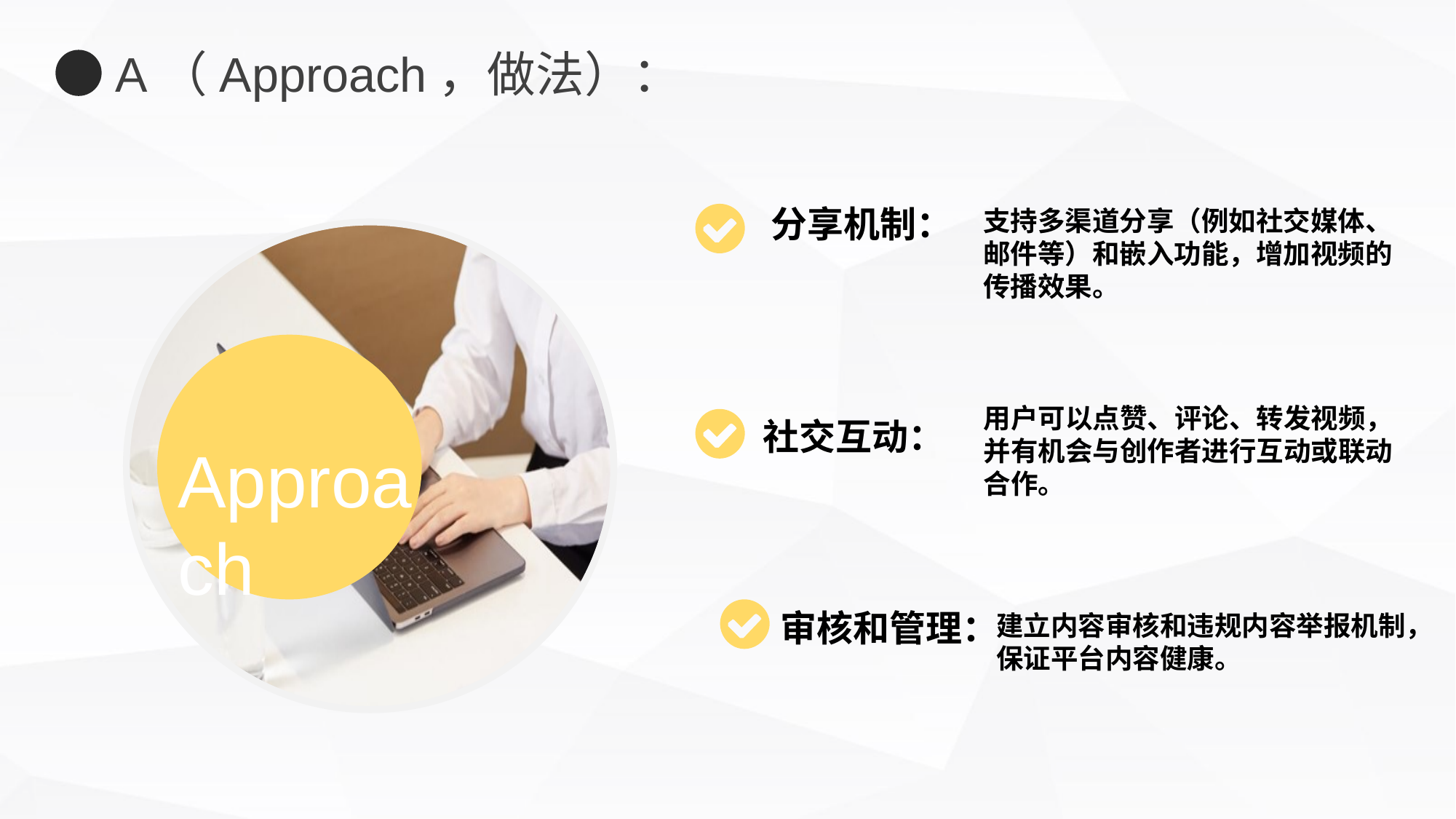

A（Approach，做法）：

分享机制：
支持多渠道分享（例如社交媒体、邮件等）和嵌入功能，增加视频的传播效果。

用户可以点赞、评论、转发视频，并有机会与创作者进行互动或联动合作。
社交互动：

Approach

审核和管理：
建立内容审核和违规内容举报机制，保证平台内容健康。